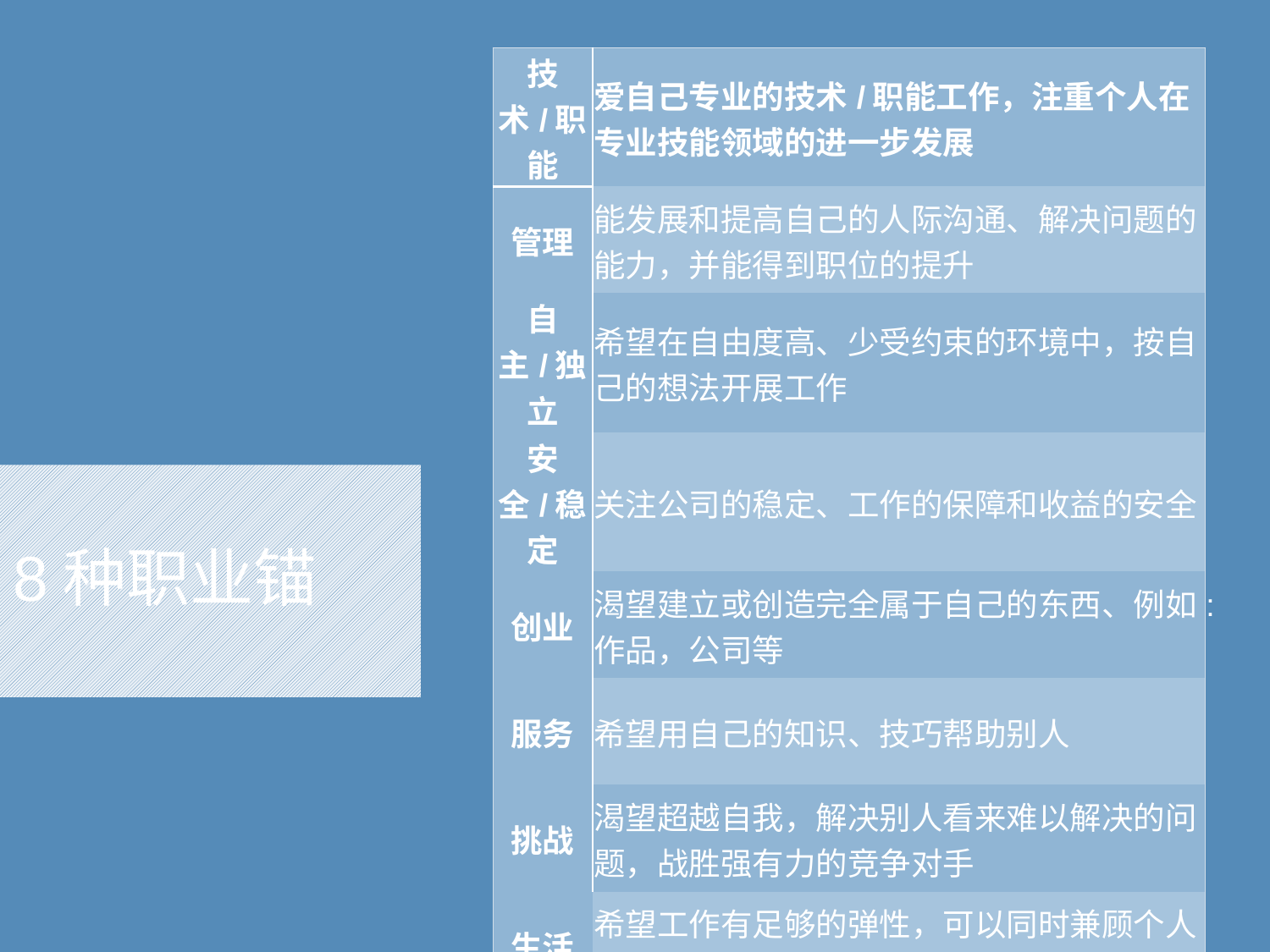

| 技术/职能 | 爱自己专业的技术/职能工作，注重个人在专业技能领域的进一步发展 |
| --- | --- |
| 管理 | 能发展和提高自己的人际沟通、解决问题的能力，并能得到职位的提升 |
| 自主/独立 | 希望在自由度高、少受约束的环境中，按自己的想法开展工作 |
| 安全/稳定 | 关注公司的稳定、工作的保障和收益的安全 |
| 创业 | 渴望建立或创造完全属于自己的东西、例如:作品，公司等 |
| 服务 | 希望用自己的知识、技巧帮助别人 |
| 挑战 | 渴望超越自我，解决别人看来难以解决的问题，战胜强有力的竞争对手 |
| 生活 | 希望工作有足够的弹性，可以同时兼顾个人的、家庭的、职业的需要 |
# 8种职业锚